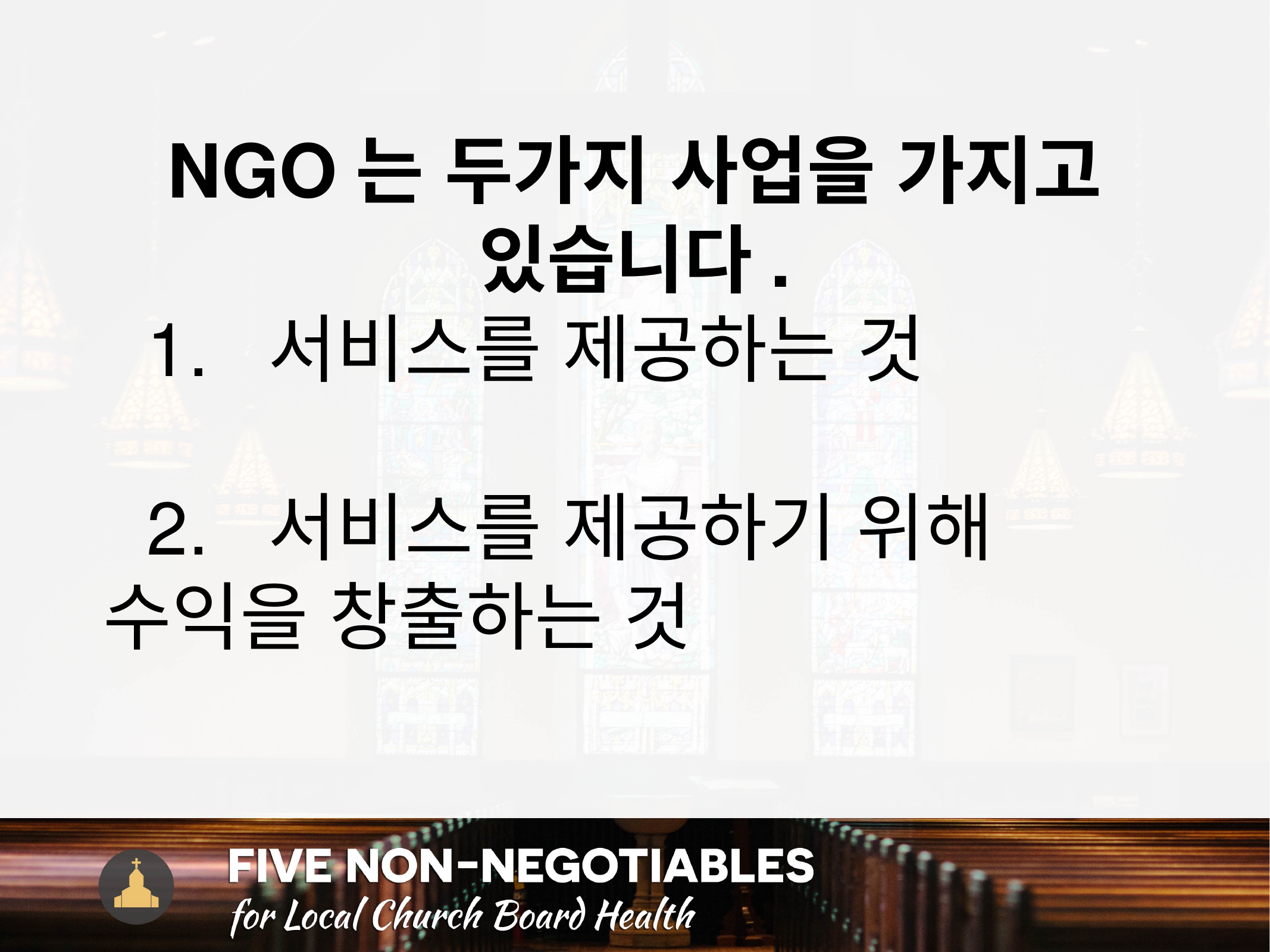

NGO는 두가지 사업을 가지고 있습니다.
1.  서비스를 제공하는 것

2.  서비스를 제공하기 위해 수익을 창출하는 것